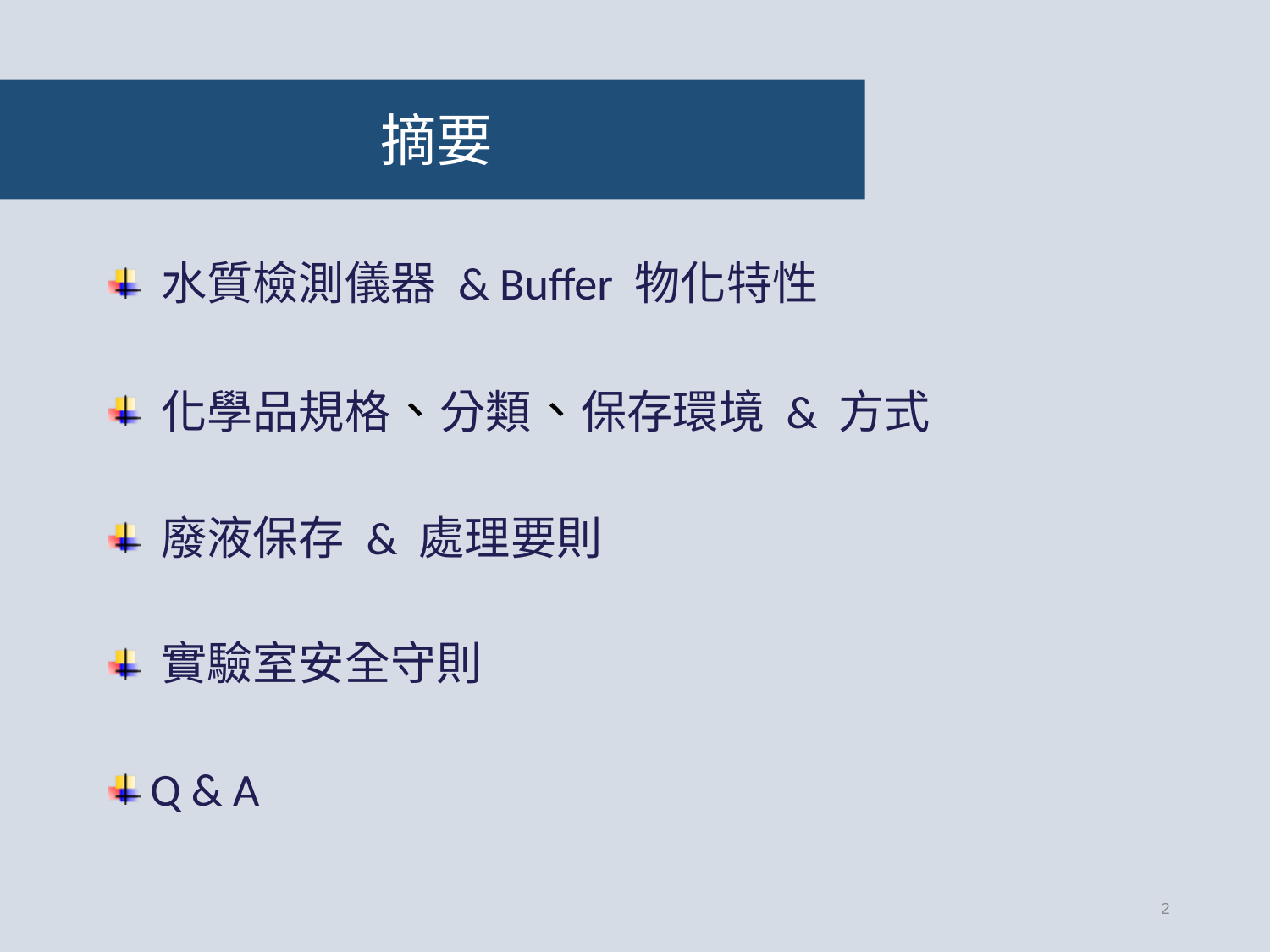

# 摘要

 水質檢測儀器 & Buffer 物化特性

 化學品規格、分類、保存環境 & 方式

 廢液保存 & 處理要則

 實驗室安全守則

 Q & A

2